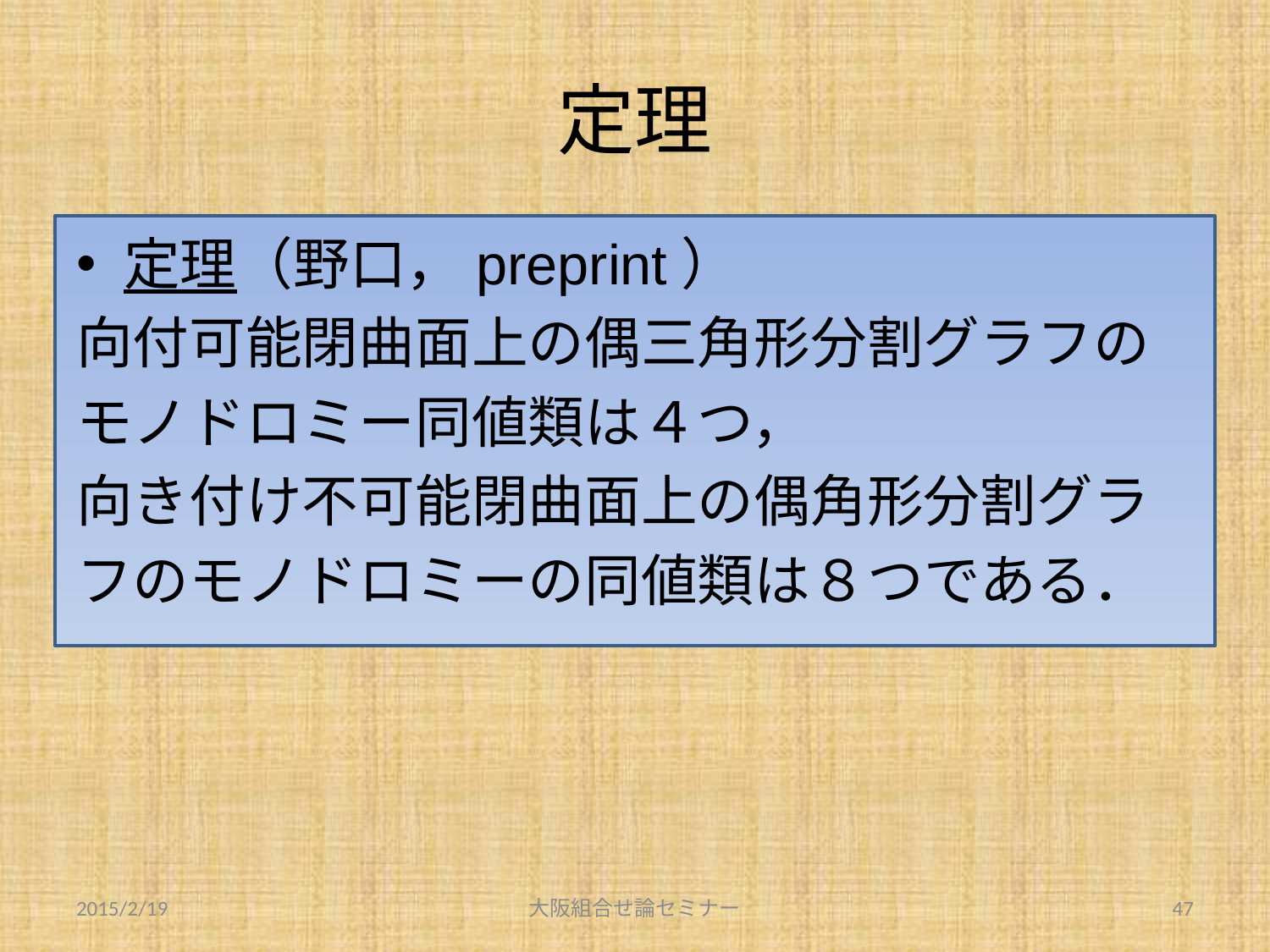

# 定理

定理（野口，preprint）
向付可能閉曲面上の偶三角形分割グラフの
モノドロミー同値類は４つ，
向き付け不可能閉曲面上の偶角形分割グラ
フのモノドロミーの同値類は８つである．
2015/2/19
大阪組合せ論セミナー
47